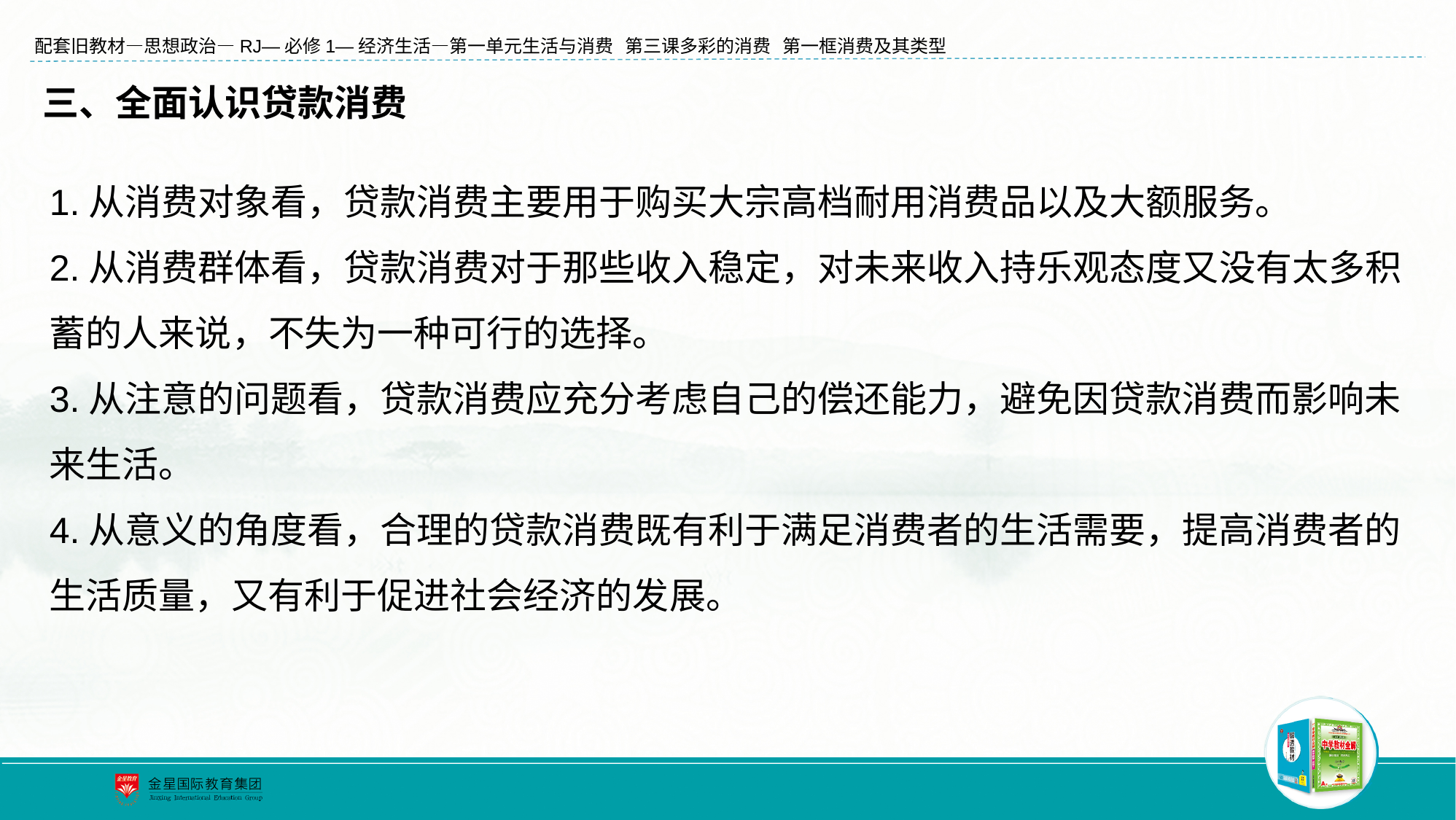

三、全面认识贷款消费
1.从消费对象看，贷款消费主要用于购买大宗高档耐用消费品以及大额服务。
2.从消费群体看，贷款消费对于那些收入稳定，对未来收入持乐观态度又没有太多积蓄的人来说，不失为一种可行的选择。
3.从注意的问题看，贷款消费应充分考虑自己的偿还能力，避免因贷款消费而影响未来生活。
4.从意义的角度看，合理的贷款消费既有利于满足消费者的生活需要，提高消费者的生活质量，又有利于促进社会经济的发展。